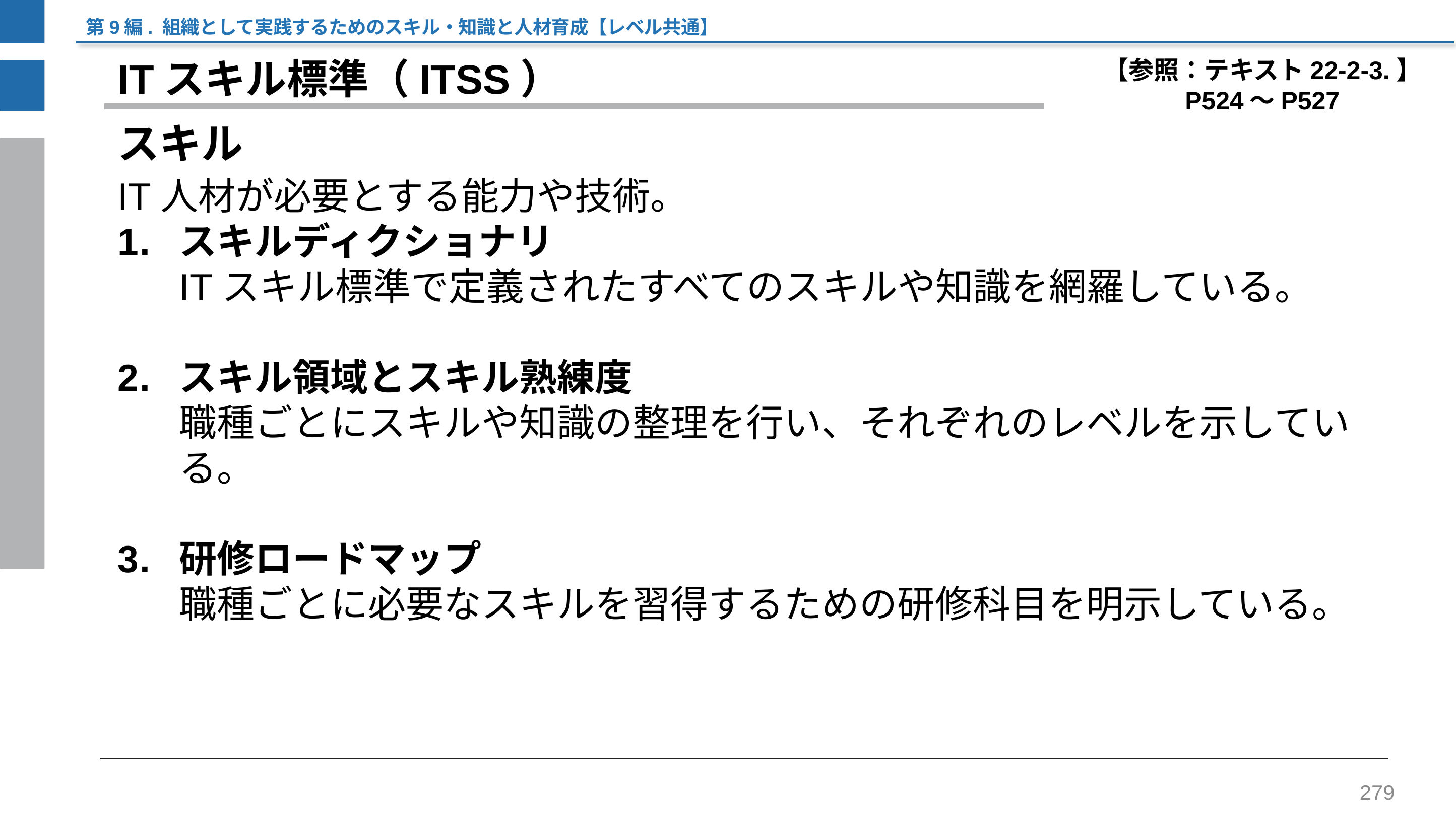

第9編. 組織として実践するためのスキル・知識と人材育成【レベル共通】
【参照：テキスト22-2-3.】
P524～P527
ITスキル標準（ITSS）
スキル
IT人材が必要とする能力や技術。
スキルディクショナリ
ITスキル標準で定義されたすべてのスキルや知識を網羅している。

スキル領域とスキル熟練度
職種ごとにスキルや知識の整理を行い、それぞれのレベルを示している。

研修ロードマップ
職種ごとに必要なスキルを習得するための研修科目を明示している。

279